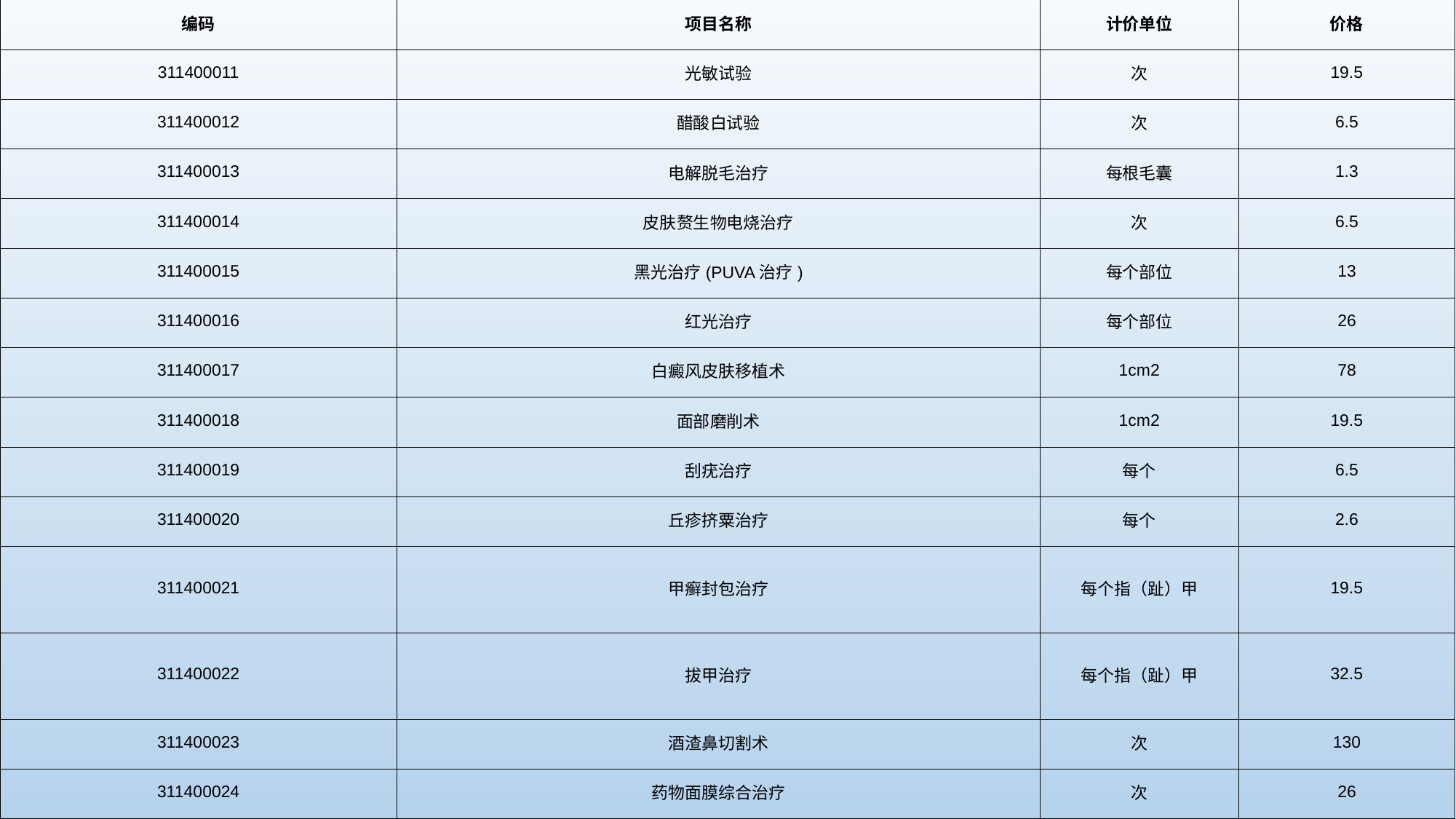

| 编码 | 项目名称 | 计价单位 | 价格 |
| --- | --- | --- | --- |
| 311400011 | 光敏试验 | 次 | 19.5 |
| 311400012 | 醋酸白试验 | 次 | 6.5 |
| 311400013 | 电解脱毛治疗 | 每根毛囊 | 1.3 |
| 311400014 | 皮肤赘生物电烧治疗 | 次 | 6.5 |
| 311400015 | 黑光治疗(PUVA治疗) | 每个部位 | 13 |
| 311400016 | 红光治疗 | 每个部位 | 26 |
| 311400017 | 白癜风皮肤移植术 | 1cm2 | 78 |
| 311400018 | 面部磨削术 | 1cm2 | 19.5 |
| 311400019 | 刮疣治疗 | 每个 | 6.5 |
| 311400020 | 丘疹挤粟治疗 | 每个 | 2.6 |
| 311400021 | 甲癣封包治疗 | 每个指（趾）甲 | 19.5 |
| 311400022 | 拔甲治疗 | 每个指（趾）甲 | 32.5 |
| 311400023 | 酒渣鼻切割术 | 次 | 130 |
| 311400024 | 药物面膜综合治疗 | 次 | 26 |